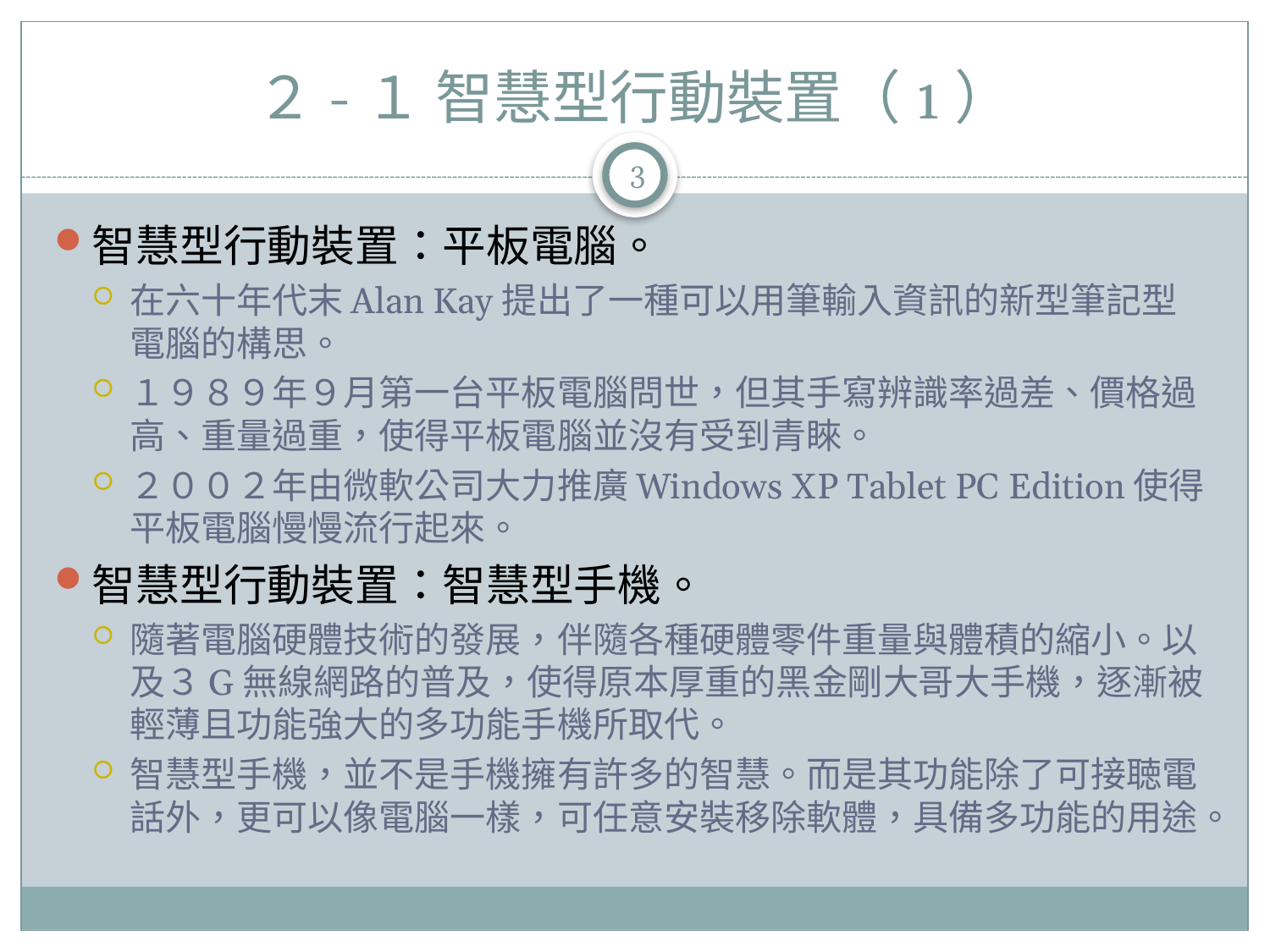

# ２-１ 智慧型行動裝置（1）
3
智慧型行動裝置：平板電腦。
在六十年代末Alan Kay提出了一種可以用筆輸入資訊的新型筆記型電腦的構思。
１９８９年９月第一台平板電腦問世，但其手寫辨識率過差、價格過高、重量過重，使得平板電腦並沒有受到青睞。
２００２年由微軟公司大力推廣Windows XP Tablet PC Edition使得平板電腦慢慢流行起來。
智慧型行動裝置：智慧型手機。
隨著電腦硬體技術的發展，伴隨各種硬體零件重量與體積的縮小。以及３G無線網路的普及，使得原本厚重的黑金剛大哥大手機，逐漸被輕薄且功能強大的多功能手機所取代。
智慧型手機，並不是手機擁有許多的智慧。而是其功能除了可接聴電話外，更可以像電腦一樣，可任意安裝移除軟體，具備多功能的用途。